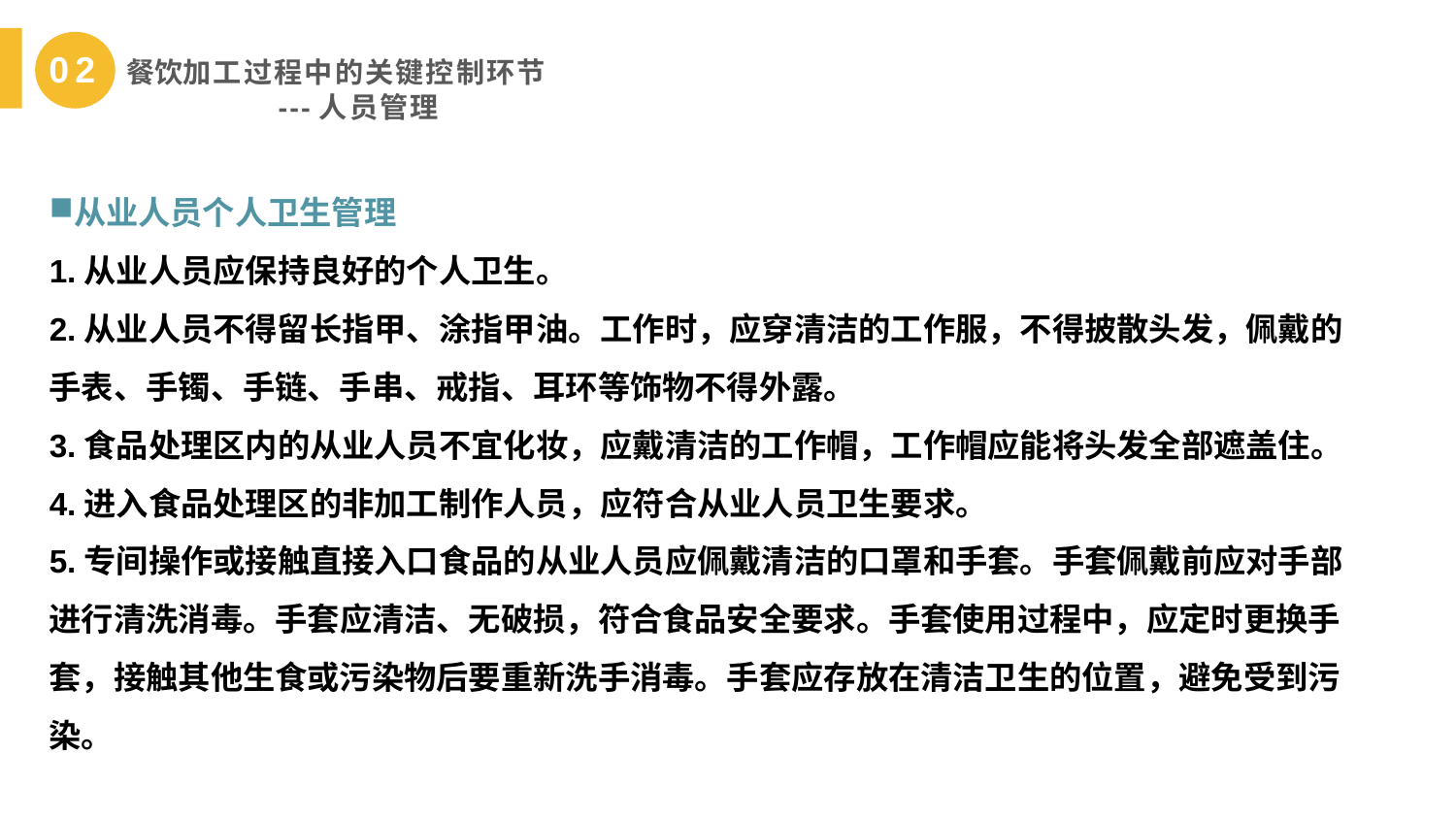

02 餐饮加工过程中的关键控制环节
                          ---人员管理

从业人员个人卫生管理
1.从业人员应保持良好的个人卫生。
2.从业人员不得留长指甲、涂指甲油。工作时，应穿清洁的工作服，不得披散头发，佩戴的手表、手镯、手链、手串、戒指、耳环等饰物不得外露。
3.食品处理区内的从业人员不宜化妆，应戴清洁的工作帽，工作帽应能将头发全部遮盖住。
4.进入食品处理区的非加工制作人员，应符合从业人员卫生要求。
5.专间操作或接触直接入口食品的从业人员应佩戴清洁的口罩和手套。手套佩戴前应对手部进行清洗消毒。手套应清洁、无破损，符合食品安全要求。手套使用过程中，应定时更换手套，接触其他生食或污染物后要重新洗手消毒。手套应存放在清洁卫生的位置，避免受到污染。